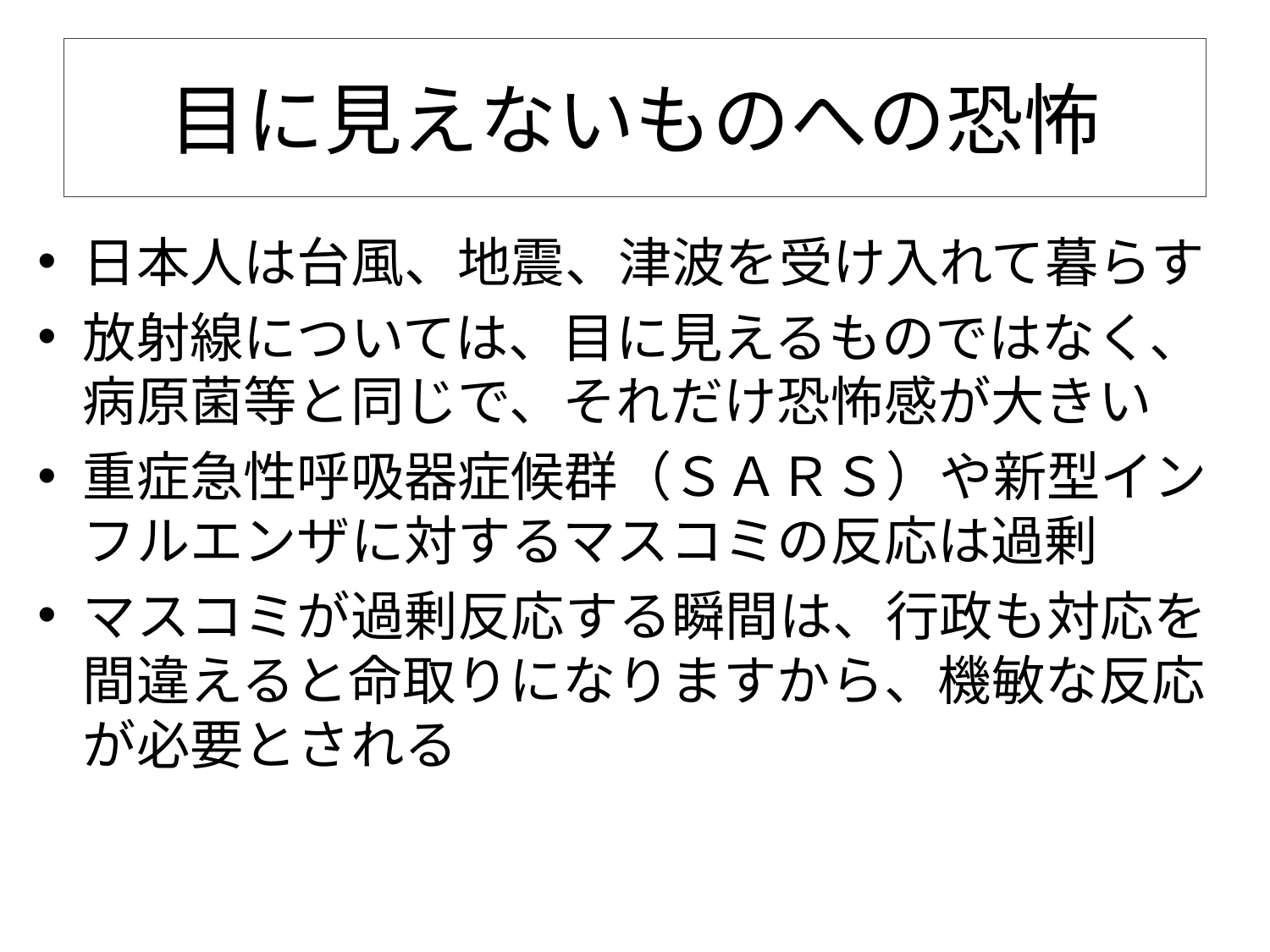

# 目に見えないものへの恐怖
日本人は台風、地震、津波を受け入れて暮らす
放射線については、目に見えるものではなく、病原菌等と同じで、それだけ恐怖感が大きい
重症急性呼吸器症候群（ＳＡＲＳ）や新型インフルエンザに対するマスコミの反応は過剰
マスコミが過剰反応する瞬間は、行政も対応を間違えると命取りになりますから、機敏な反応が必要とされる